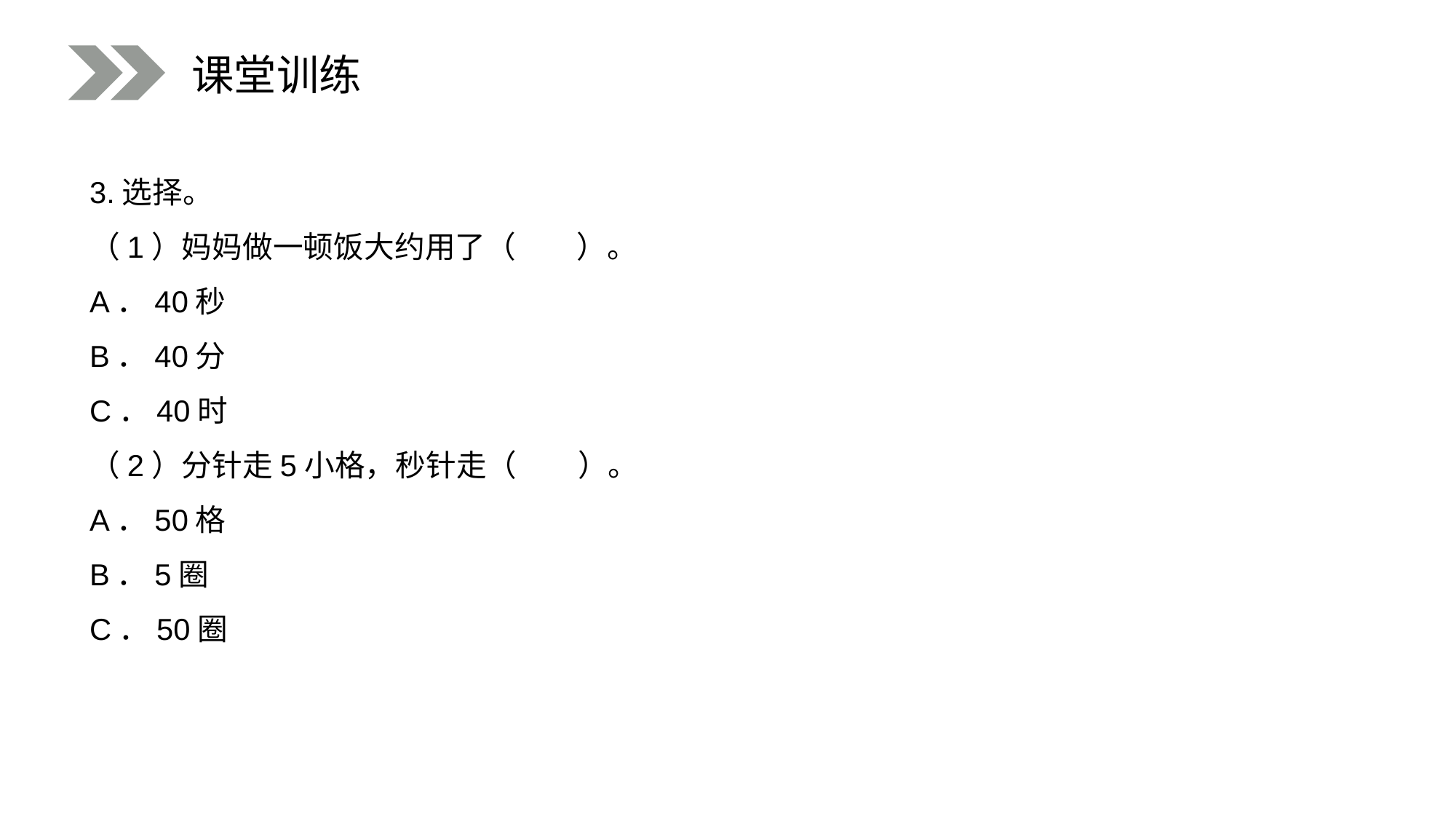

课堂训练
3.选择。
（1）妈妈做一顿饭大约用了（　　）。
A．40秒
B．40分
C．40时
（2）分针走5小格，秒针走（　　）。
A．50格
B．5圈
C．50圈